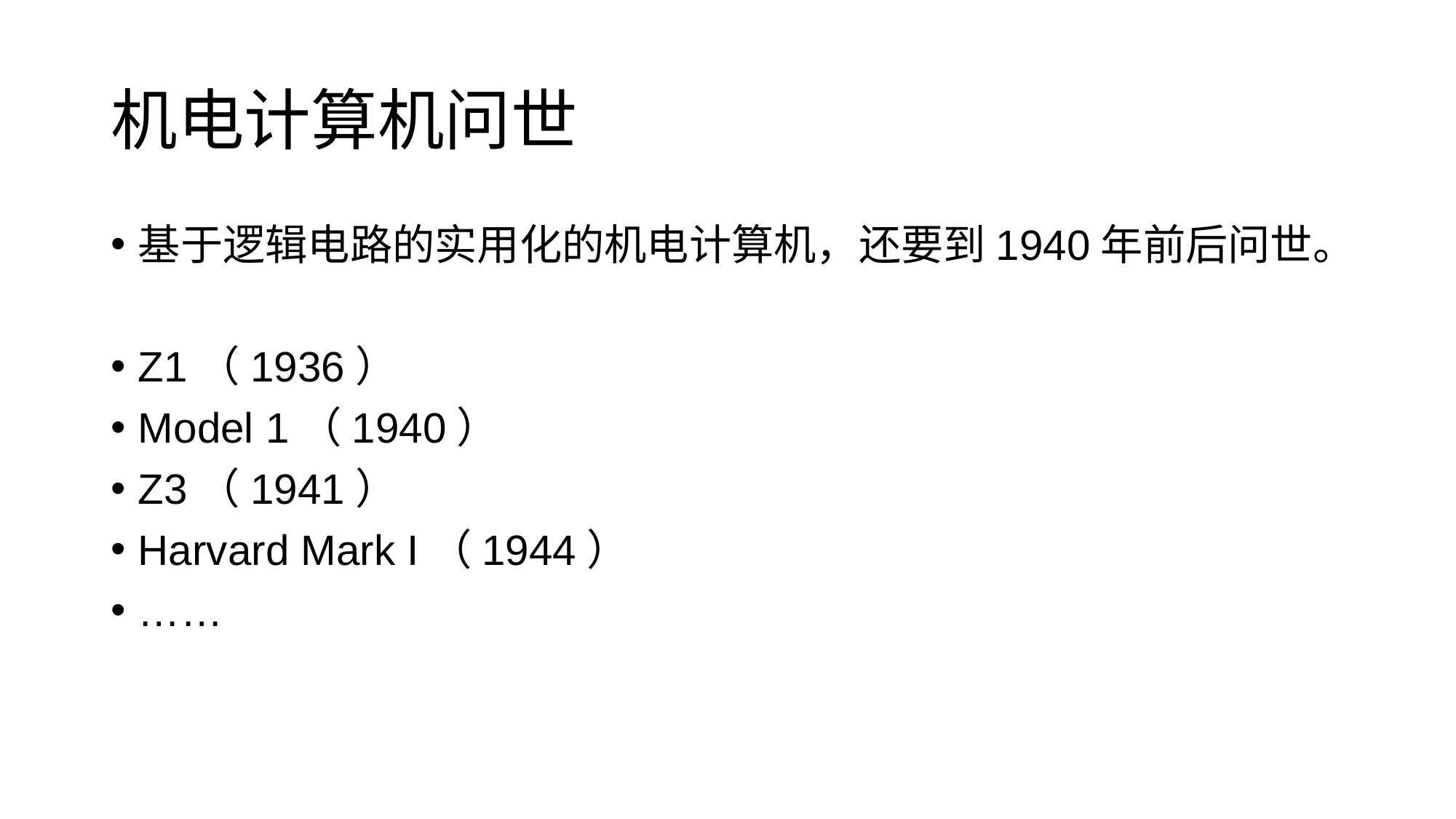

# 机电计算机问世
基于逻辑电路的实用化的机电计算机，还要到1940年前后问世。

Z1（1936）
Model 1（1940）
Z3（1941）
Harvard Mark I（1944）
……